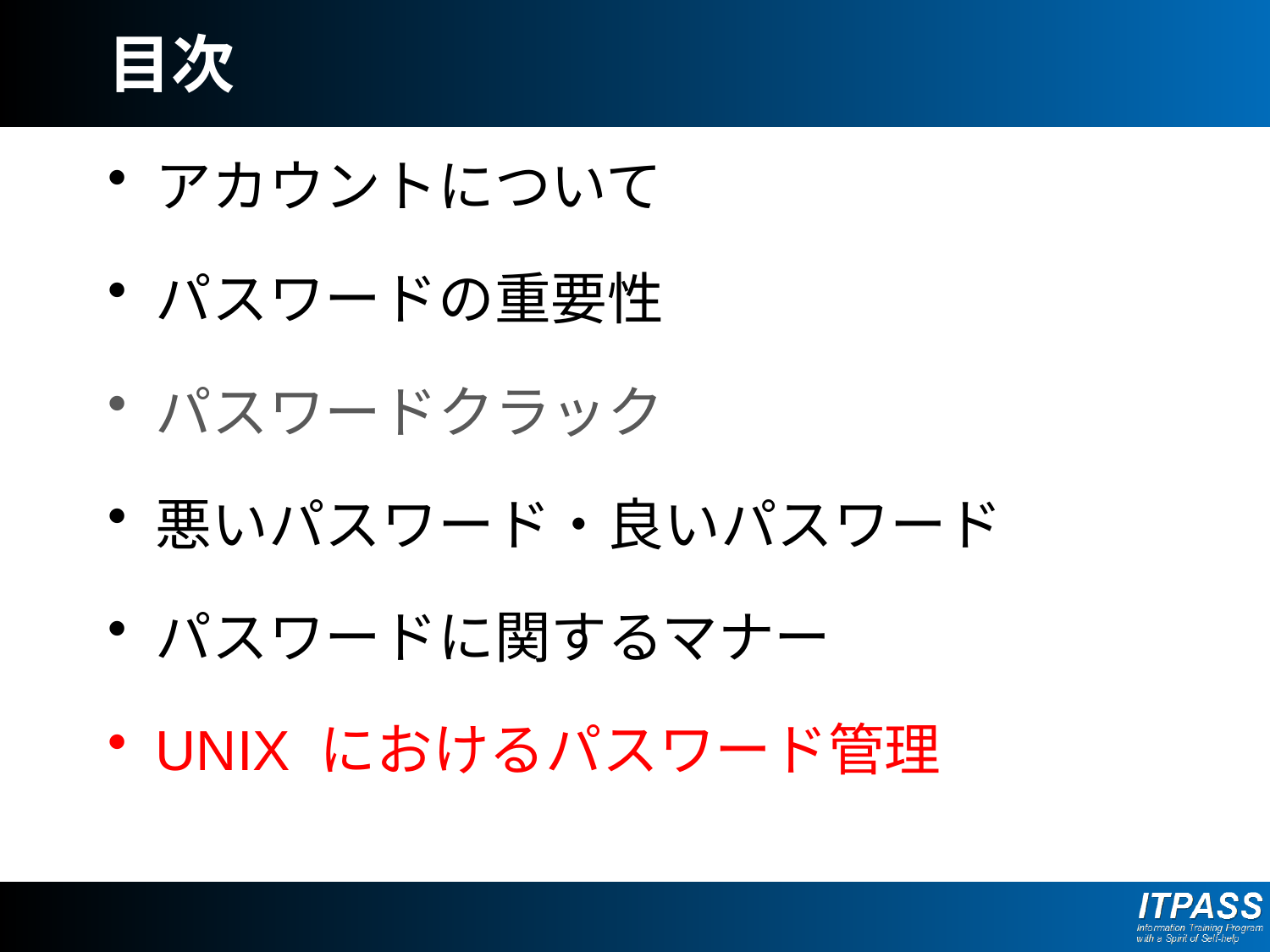

# 目次
アカウントについて
パスワードの重要性
パスワードクラック
悪いパスワード・良いパスワード
パスワードに関するマナー
UNIX におけるパスワード管理